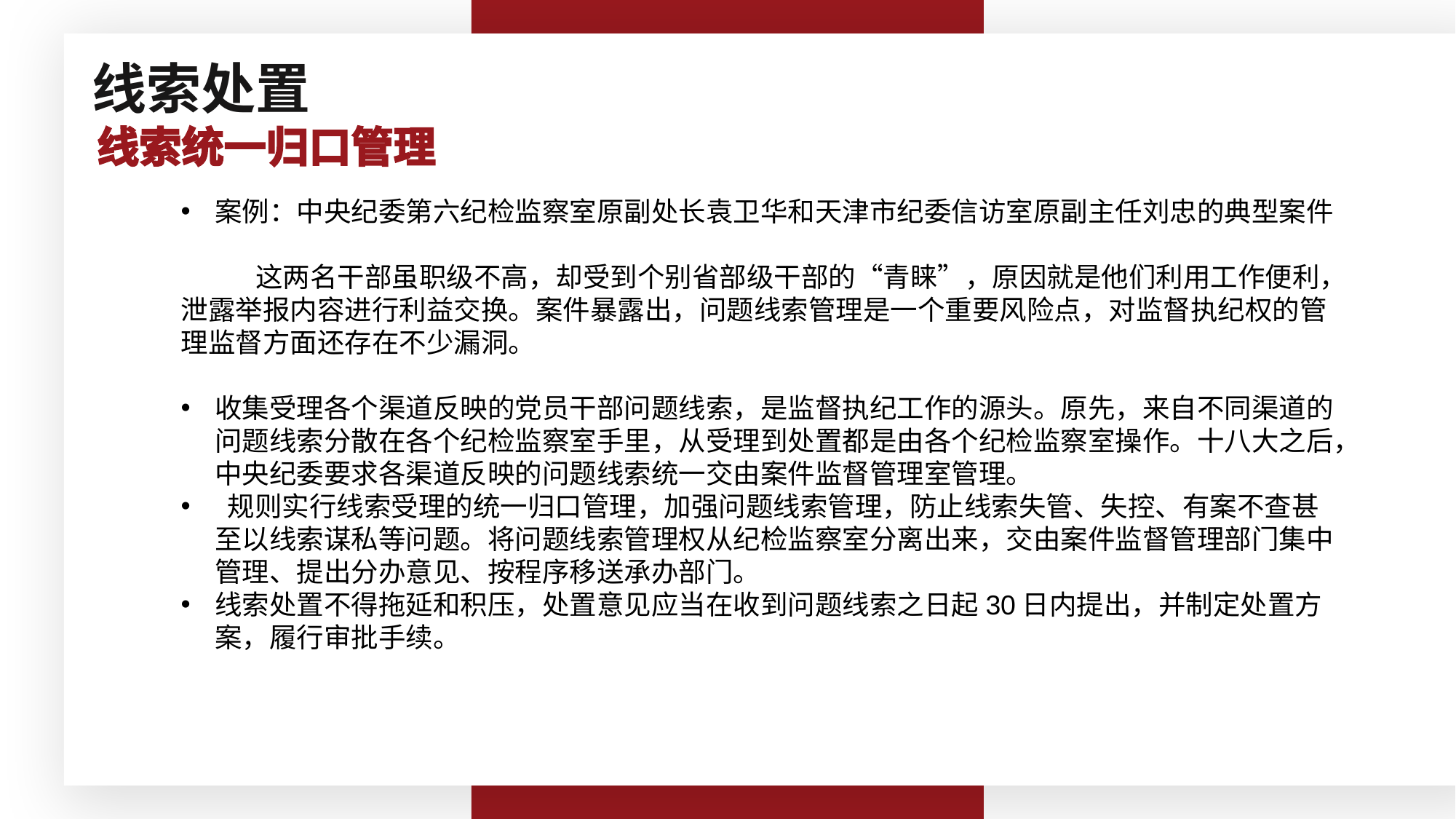

线索处置
线索统一归口管理
案例：中央纪委第六纪检监察室原副处长袁卫华和天津市纪委信访室原副主任刘忠的典型案件
           这两名干部虽职级不高，却受到个别省部级干部的“青睐”，原因就是他们利用工作便利，泄露举报内容进行利益交换。案件暴露出，问题线索管理是一个重要风险点，对监督执纪权的管理监督方面还存在不少漏洞。

收集受理各个渠道反映的党员干部问题线索，是监督执纪工作的源头。原先，来自不同渠道的问题线索分散在各个纪检监察室手里，从受理到处置都是由各个纪检监察室操作。十八大之后，中央纪委要求各渠道反映的问题线索统一交由案件监督管理室管理。
 规则实行线索受理的统一归口管理，加强问题线索管理，防止线索失管、失控、有案不查甚至以线索谋私等问题。将问题线索管理权从纪检监察室分离出来，交由案件监督管理部门集中管理、提出分办意见、按程序移送承办部门。
线索处置不得拖延和积压，处置意见应当在收到问题线索之日起30日内提出，并制定处置方案，履行审批手续。